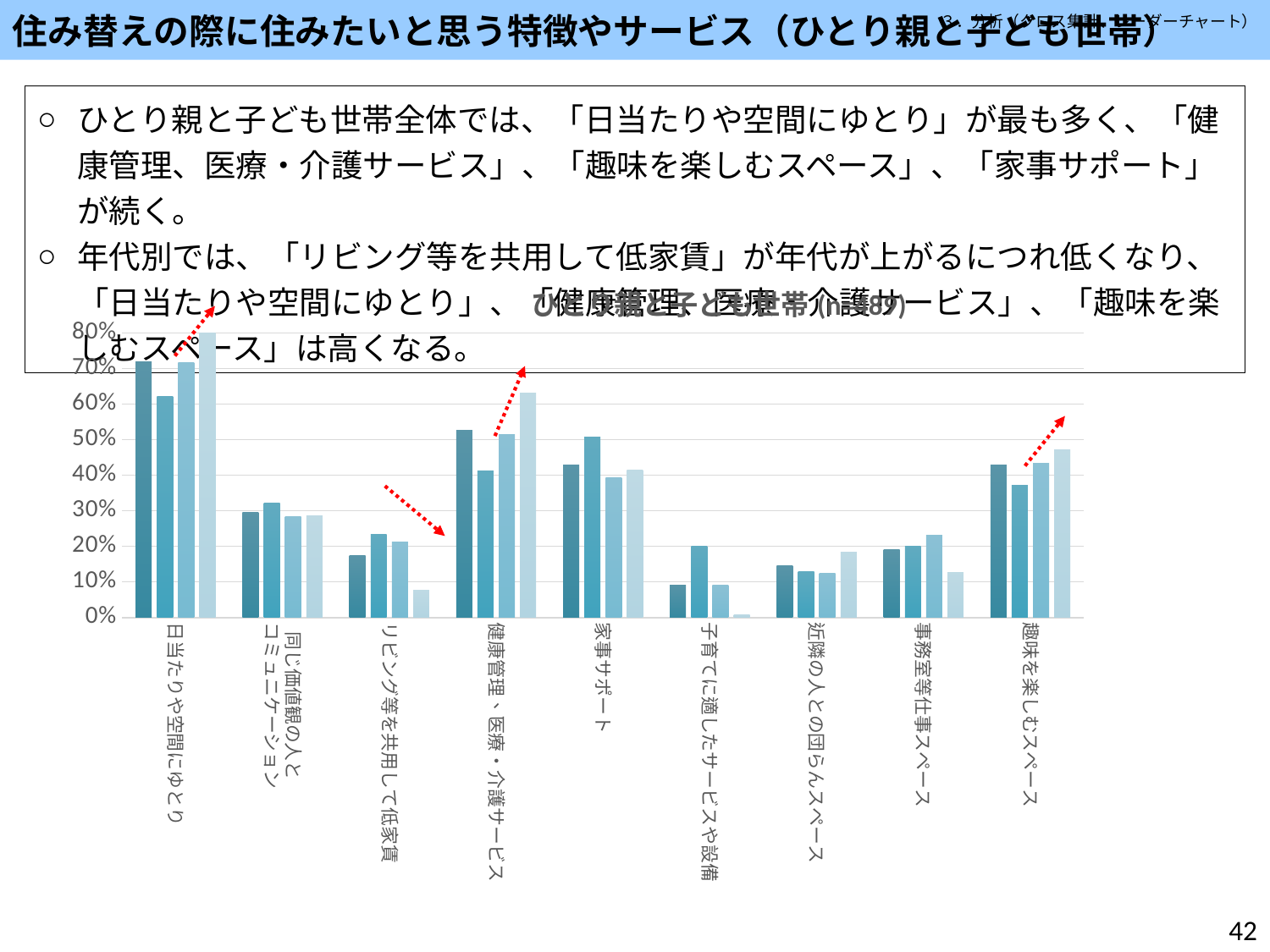

住み替えの際に住みたいと思う特徴やサービス（ひとり親と子ども世帯）
３．分析（クロス集計、レーダーチャート）
ひとり親と子ども世帯全体では、「日当たりや空間にゆとり」が最も多く、「健康管理、医療・介護サービス」、「趣味を楽しむスペース」、「家事サポート」が続く。
年代別では、「リビング等を共用して低家賃」が年代が上がるにつれ低くなり、「日当たりや空間にゆとり」、「健康管理、医療・介護サービス」、「趣味を楽しむスペース」は高くなる。

### Chart:

| Category | ひとり親と子ども世帯平均 | 20～39歳 | 40～59歳 | 60歳以上 |
|---|---|---|---|---|
| 日当たりや空間にゆとり | 0.7198364008179959 | 0.6209677419354839 | 0.7163461538461539 | 0.802547770700637 |
| 同じ価値観の人と
コミュニケーション | 0.294478527607362 | 0.3225806451612903 | 0.28365384615384615 | 0.2866242038216561 |
| リビング等を共用して低家賃 | 0.17382413087934562 | 0.2338709677419355 | 0.21153846153846154 | 0.07643312101910829 |
| 健康管理、医療・介護サービス | 0.5255623721881391 | 0.41129032258064513 | 0.5144230769230769 | 0.6305732484076434 |
| 家事サポート | 0.42944785276073616 | 0.5080645161290323 | 0.3942307692307693 | 0.4140127388535032 |
| 子育てに適したサービスや設備 | 0.09202453987730061 | 0.20161290322580644 | 0.09134615384615384 | 0.006369426751592357 |
| 近隣の人との団らんスペース | 0.14519427402862986 | 0.12903225806451613 | 0.125 | 0.18471337579617836 |
| 事務室等仕事スペース | 0.1901840490797546 | 0.20161290322580644 | 0.23076923076923078 | 0.12738853503184713 |
| 趣味を楽しむスペース | 0.42944785276073616 | 0.3709677419354839 | 0.43269230769230765 | 0.4713375796178344 |
42